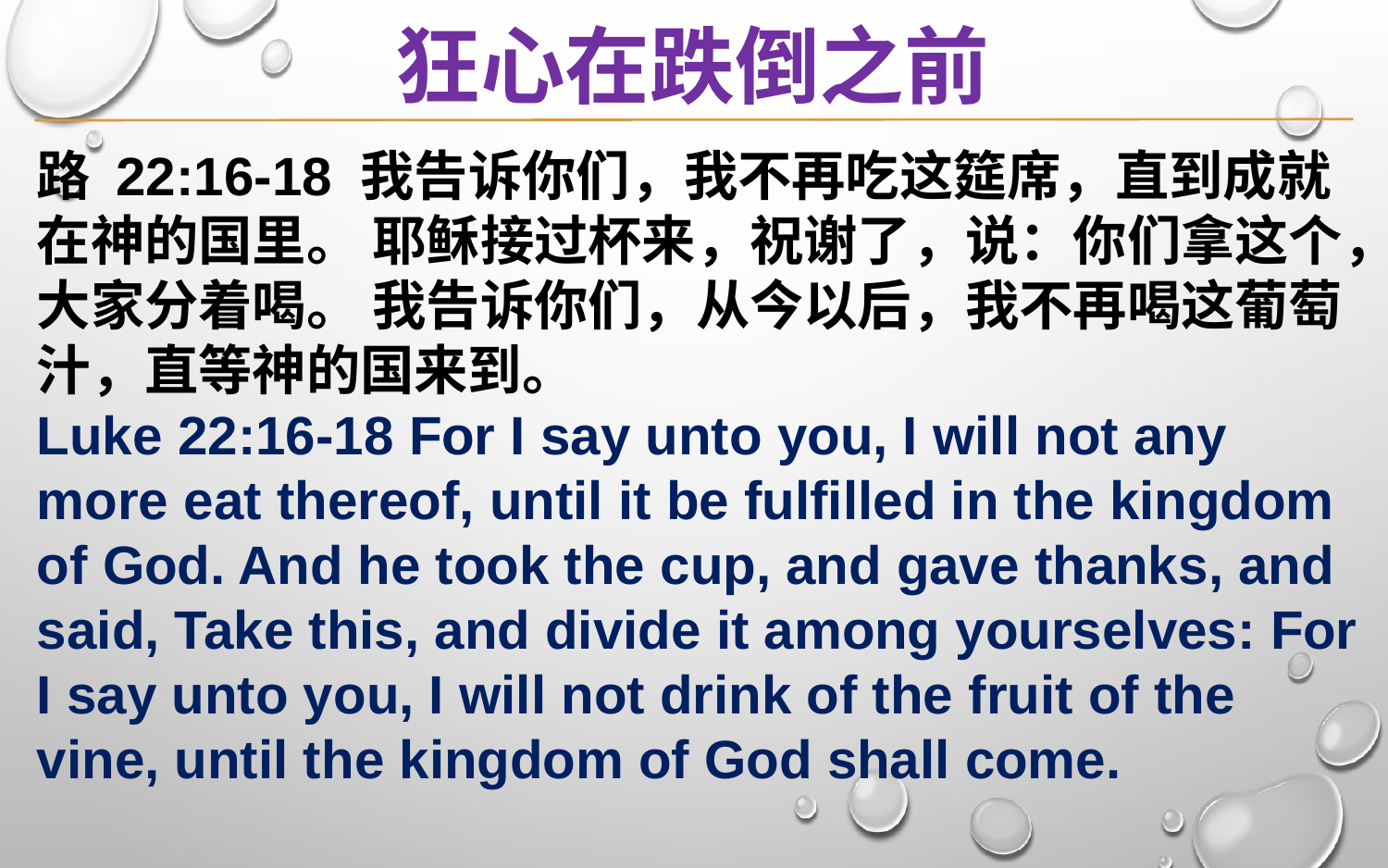

狂心在跌倒之前
路 22:16-18 我告诉你们，我不再吃这筵席，直到成就在神的国里。 耶稣接过杯来，祝谢了，说：你们拿这个，大家分着喝。 我告诉你们，从今以后，我不再喝这葡萄汁，直等神的国来到。
Luke 22:16-18 For I say unto you, I will not any more eat thereof, until it be fulfilled in the kingdom of God. And he took the cup, and gave thanks, and said, Take this, and divide it among yourselves: For I say unto you, I will not drink of the fruit of the vine, until the kingdom of God shall come.